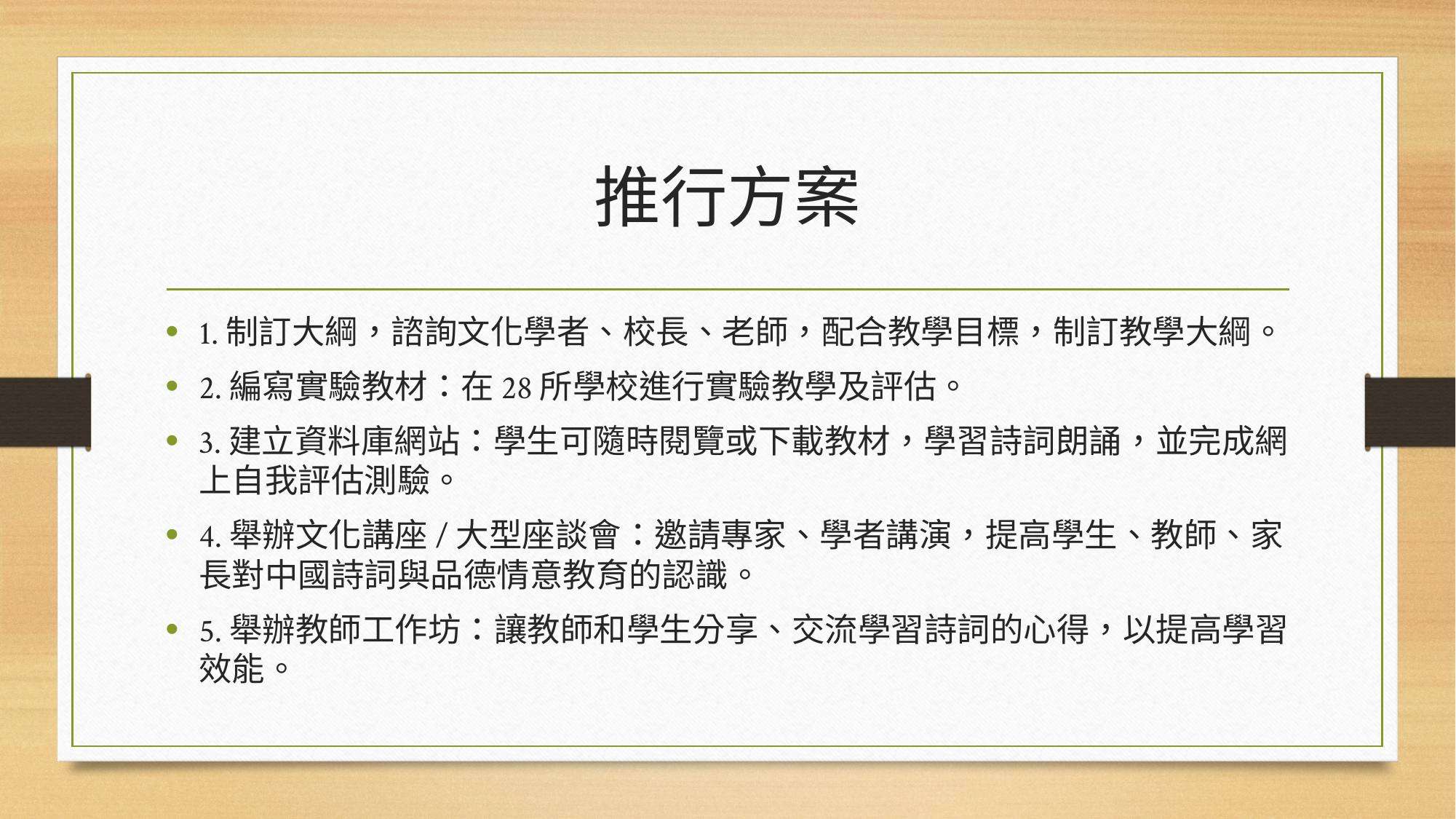

# 推行方案
1.制訂大綱，諮詢文化學者、校長、老師，配合教學目標，制訂教學大綱。
2.編寫實驗教材：在28所學校進行實驗教學及評估。
3.建立資料庫網站：學生可隨時閱覽或下載教材，學習詩詞朗誦，並完成網上自我評估測驗。
4.舉辦文化講座/大型座談會：邀請專家、學者講演，提高學生、教師、家長對中國詩詞與品德情意教育的認識。
5.舉辦教師工作坊：讓教師和學生分享、交流學習詩詞的心得，以提高學習效能。